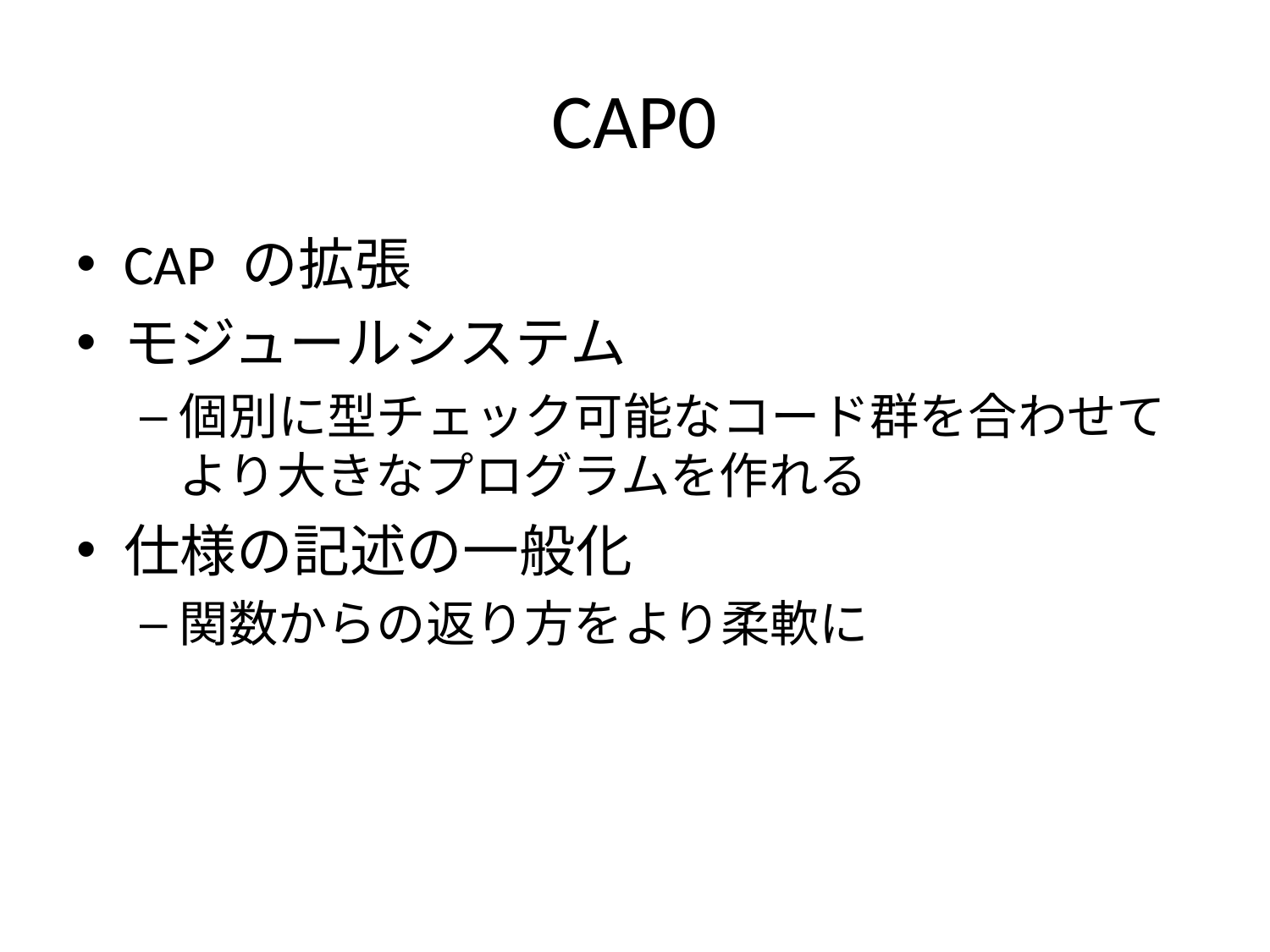

# CAP0
CAP の拡張
モジュールシステム
個別に型チェック可能なコード群を合わせて
より大きなプログラムを作れる
仕様の記述の一般化
関数からの返り方をより柔軟に